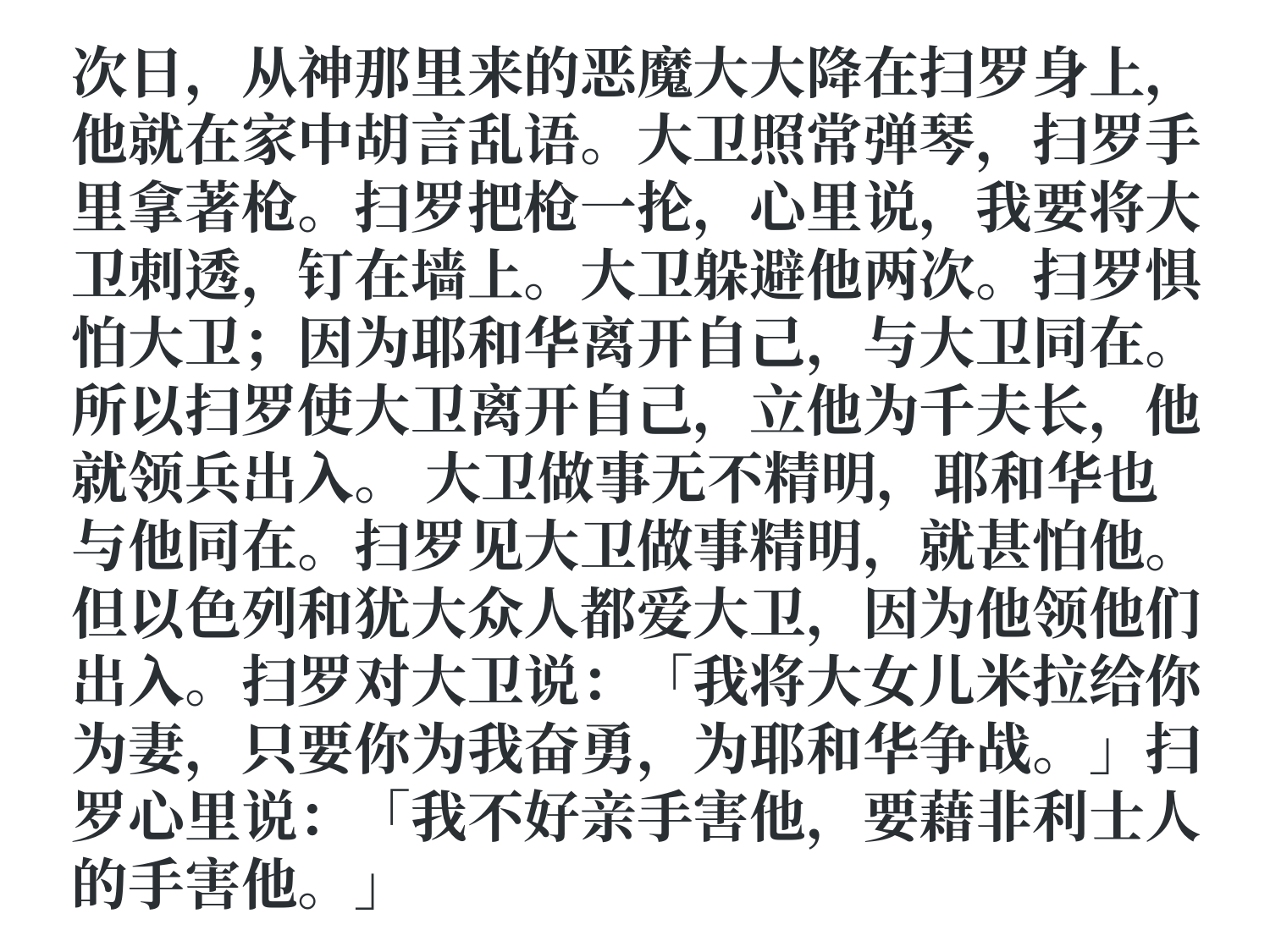

次日，从神那里来的恶魔大大降在扫罗身上，他就在家中胡言乱语。大卫照常弹琴，扫罗手里拿著枪。扫罗把枪一抡，心里说，我要将大卫刺透，钉在墙上。大卫躲避他两次。扫罗惧怕大卫；因为耶和华离开自己，与大卫同在。所以扫罗使大卫离开自己，立他为千夫长，他就领兵出入。 大卫做事无不精明，耶和华也与他同在。扫罗见大卫做事精明，就甚怕他。但以色列和犹大众人都爱大卫，因为他领他们出入。扫罗对大卫说：「我将大女儿米拉给你为妻，只要你为我奋勇，为耶和华争战。」扫罗心里说：「我不好亲手害他，要藉非利士人的手害他。」